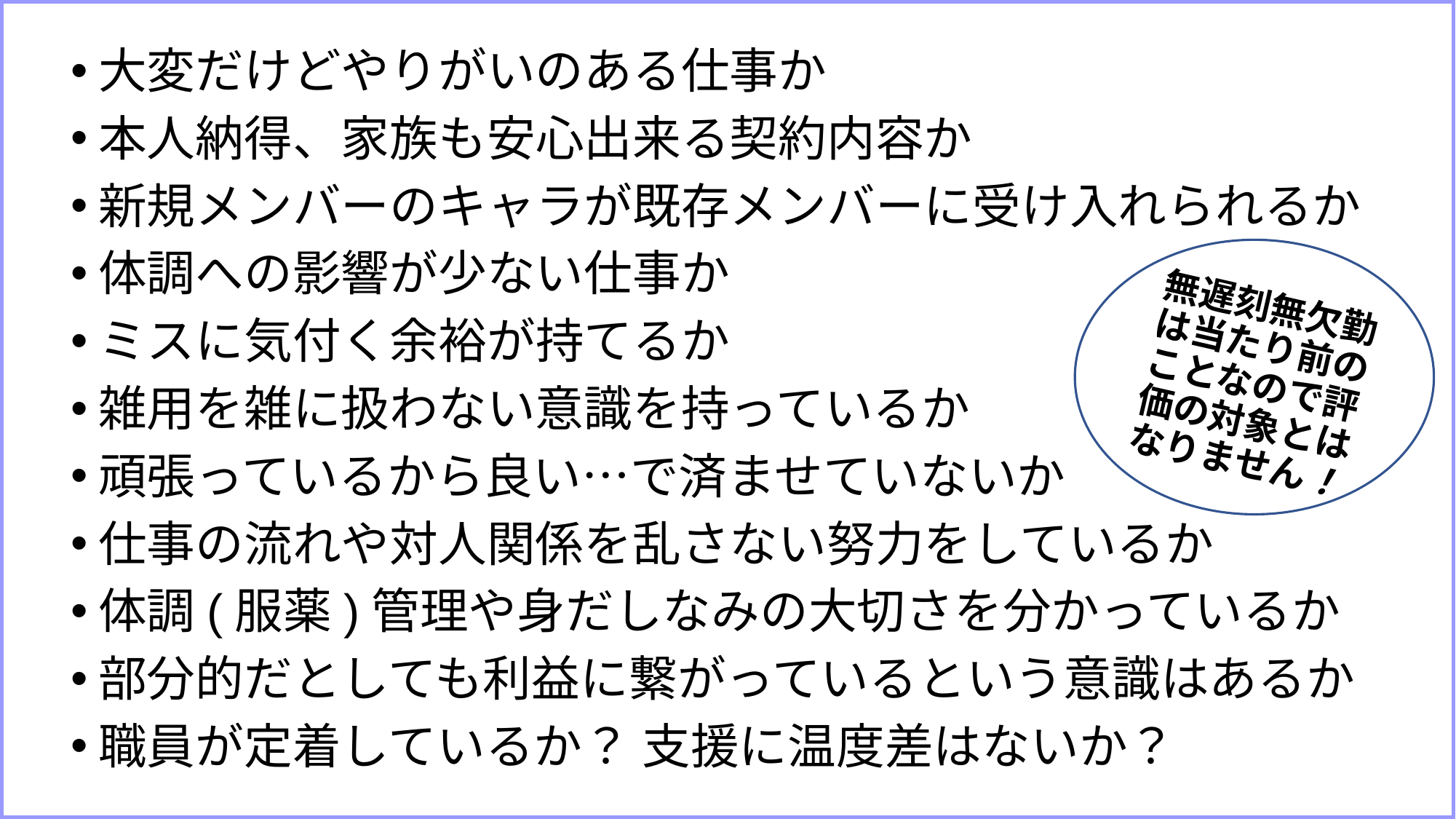

大変だけどやりがいのある仕事か
本人納得、家族も安心出来る契約内容か
新規メンバーのキャラが既存メンバーに受け入れられるか
体調への影響が少ない仕事か
ミスに気付く余裕が持てるか
雑用を雑に扱わない意識を持っているか
頑張っているから良い…で済ませていないか
仕事の流れや対人関係を乱さない努力をしているか
体調(服薬)管理や身だしなみの大切さを分かっているか
部分的だとしても利益に繋がっているという意識はあるか
職員が定着しているか？ 支援に温度差はないか？

無遅刻無欠勤は当たり前のことなので評価の対象とはなりません！